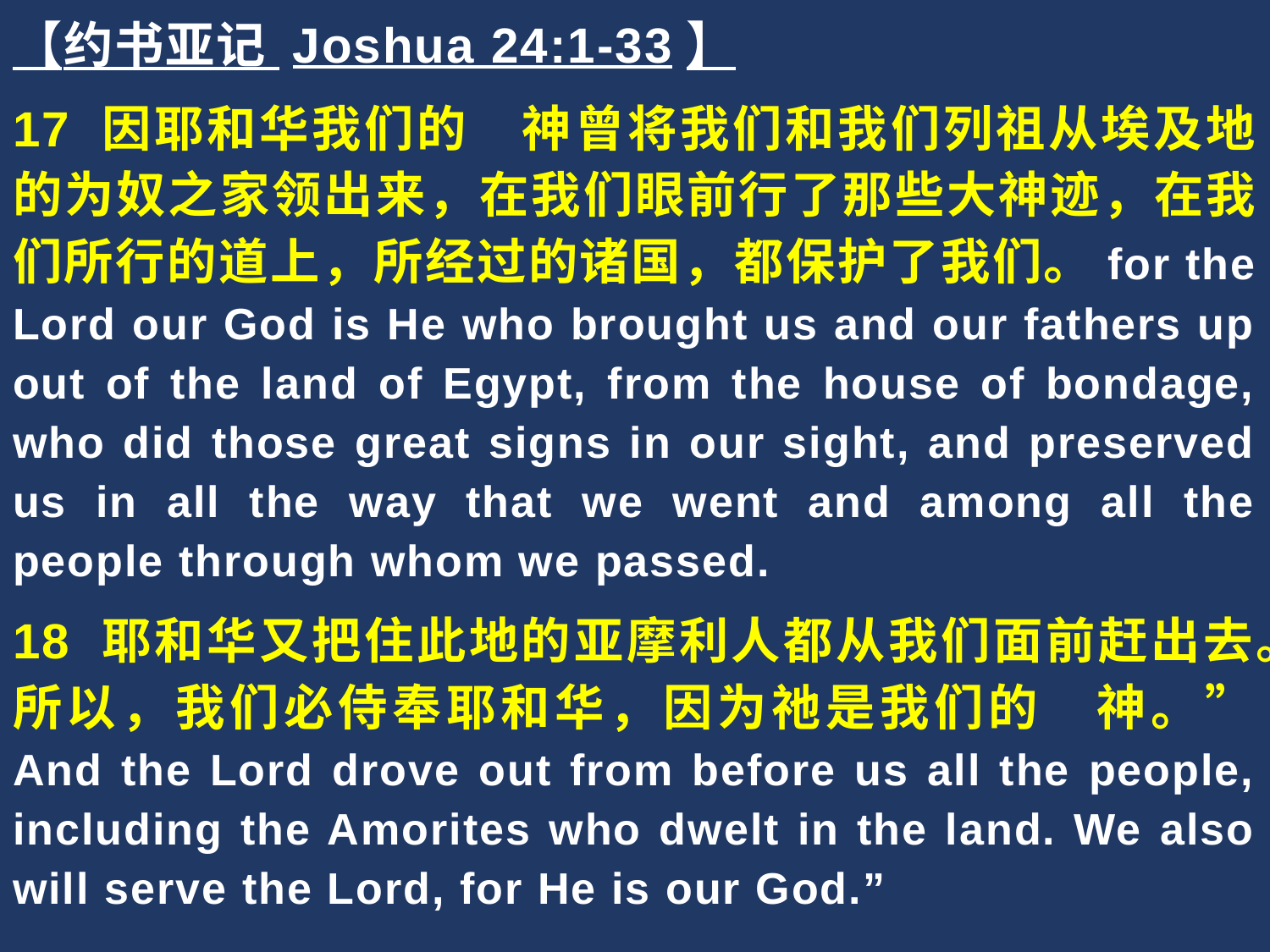

【约书亚记 Joshua 24:1-33】
17 因耶和华我们的　神曾将我们和我们列祖从埃及地的为奴之家领出来，在我们眼前行了那些大神迹，在我们所行的道上，所经过的诸国，都保护了我们。for the Lord our God is He who brought us and our fathers up out of the land of Egypt, from the house of bondage, who did those great signs in our sight, and preserved us in all the way that we went and among all the people through whom we passed.
18 耶和华又把住此地的亚摩利人都从我们面前赶出去。所以，我们必侍奉耶和华，因为祂是我们的　神。” And the Lord drove out from before us all the people, including the Amorites who dwelt in the land. We also will serve the Lord, for He is our God.”